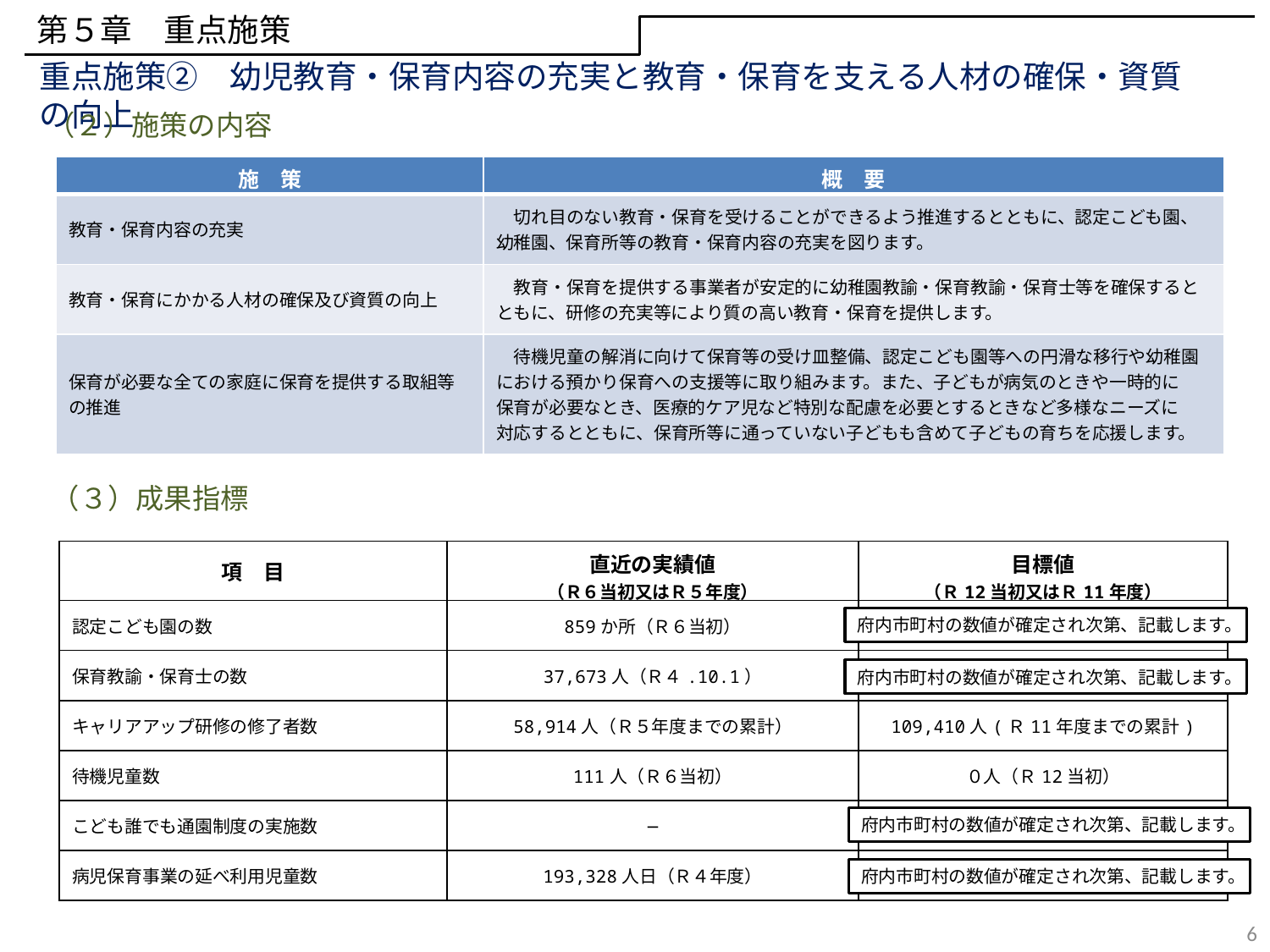

第５章　重点施策

重点施策②　幼児教育・保育内容の充実と教育・保育を支える人材の確保・資質の向上

（２）施策の内容
| 施　策 | 概　要 |
| --- | --- |
| 教育・保育内容の充実 | 切れ目のない教育・保育を受けることができるよう推進するとともに、認定こども園、幼稚園、保育所等の教育・保育内容の充実を図ります。 |
| 教育・保育にかかる人材の確保及び資質の向上 | 教育・保育を提供する事業者が安定的に幼稚園教諭・保育教諭・保育士等を確保するとともに、研修の充実等により質の高い教育・保育を提供します。 |
| 保育が必要な全ての家庭に保育を提供する取組等の推進 | 待機児童の解消に向けて保育等の受け皿整備、認定こども園等への円滑な移行や幼稚園における預かり保育への支援等に取り組みます。また、子どもが病気のときや一時的に 保育が必要なとき、医療的ケア児など特別な配慮を必要とするときなど多様なニーズに 対応するとともに、保育所等に通っていない子どもも含めて子どもの育ちを応援します。 |
（３）成果指標
| 項　目 | 直近の実績値 （Ｒ６当初又はＲ５年度） | 目標値 （Ｒ12当初又はＲ11年度） |
| --- | --- | --- |
| 認定こども園の数 | 859か所（Ｒ６当初） | ●か所（Ｒ12当初） |
| 保育教諭・保育士の数 | 37,673人（Ｒ４.10.1） | ●人（Ｒ12当初） |
| キャリアアップ研修の修了者数 | 58,914人（Ｒ５年度までの累計） | 109,410人(Ｒ11年度までの累計) |
| 待機児童数 | 111人（Ｒ６当初） | ０人（Ｒ12当初） |
| こども誰でも通園制度の実施数 | ― | ●か所（Ｒ11年度） |
| 病児保育事業の延べ利用児童数 | 193,328人日（Ｒ４年度） | 307,231人日（Ｒ11年度） |
府内市町村の数値が確定され次第、記載します。
府内市町村の数値が確定され次第、記載します。
府内市町村の数値が確定され次第、記載します。
府内市町村の数値が確定され次第、記載します。
6